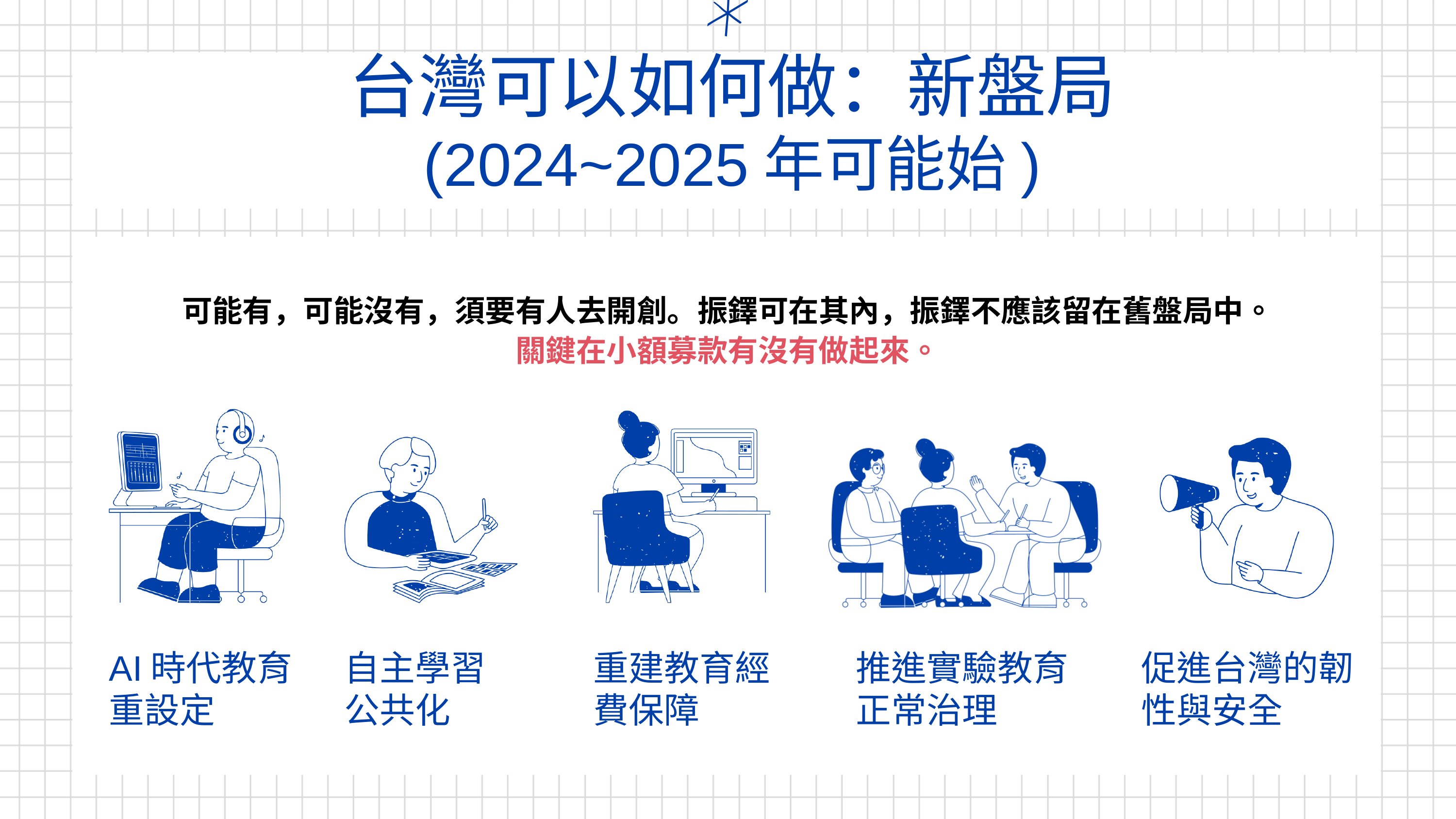

台灣可以如何做：新盤局
(2024~2025年可能始)

可能有，可能沒有，須要有人去開創。振鐸可在其內，振鐸不應該留在舊盤局中。
關鍵在小額募款有沒有做起來。

AI時代教育重設定
自主學習
公共化
重建教育經費保障
推進實驗教育正常治理
促進台灣的韌性與安全